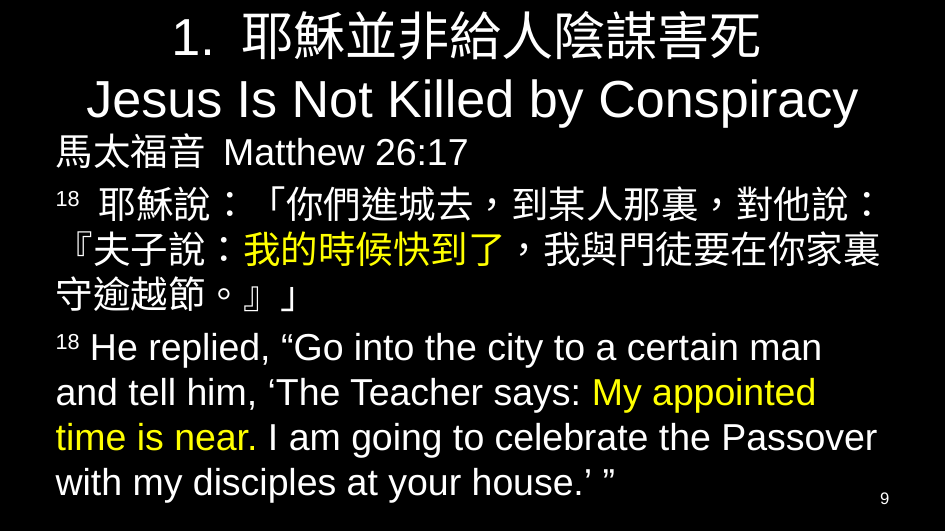

# 1. 耶穌並非給人陰謀害死 Jesus Is Not Killed by Conspiracy
馬太福音 Matthew 26:17
18 耶穌說：「你們進城去，到某人那裏，對他說：『夫子說：我的時候快到了，我與門徒要在你家裏守逾越節。』」
18 He replied, “Go into the city to a certain man and tell him, ‘The Teacher says: My appointed time is near. I am going to celebrate the Passover with my disciples at your house.’ ”
9